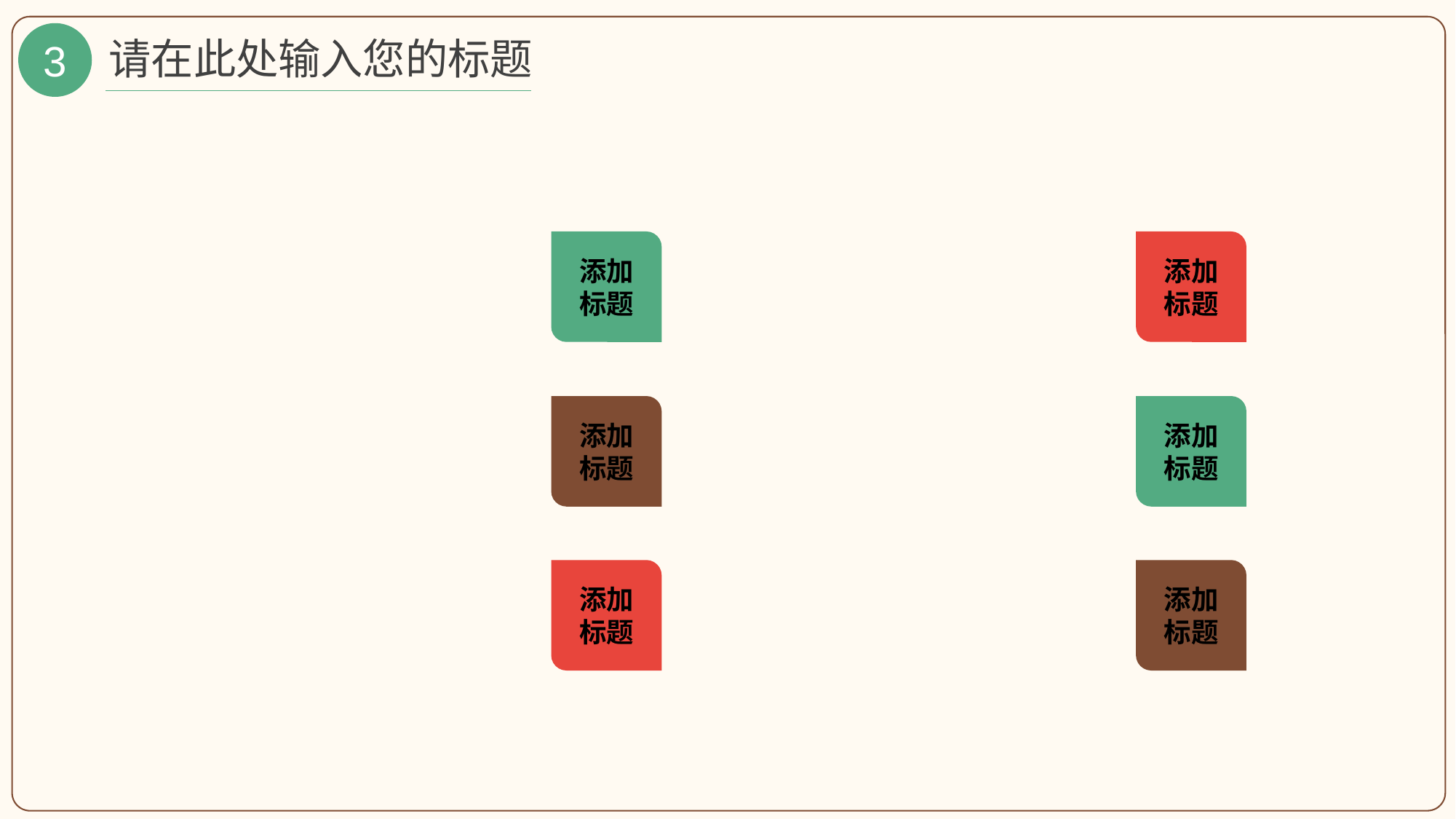

3
请在此处输入您的标题
添加
标题
添加
标题
添加
标题
添加
标题
添加
标题
添加
标题